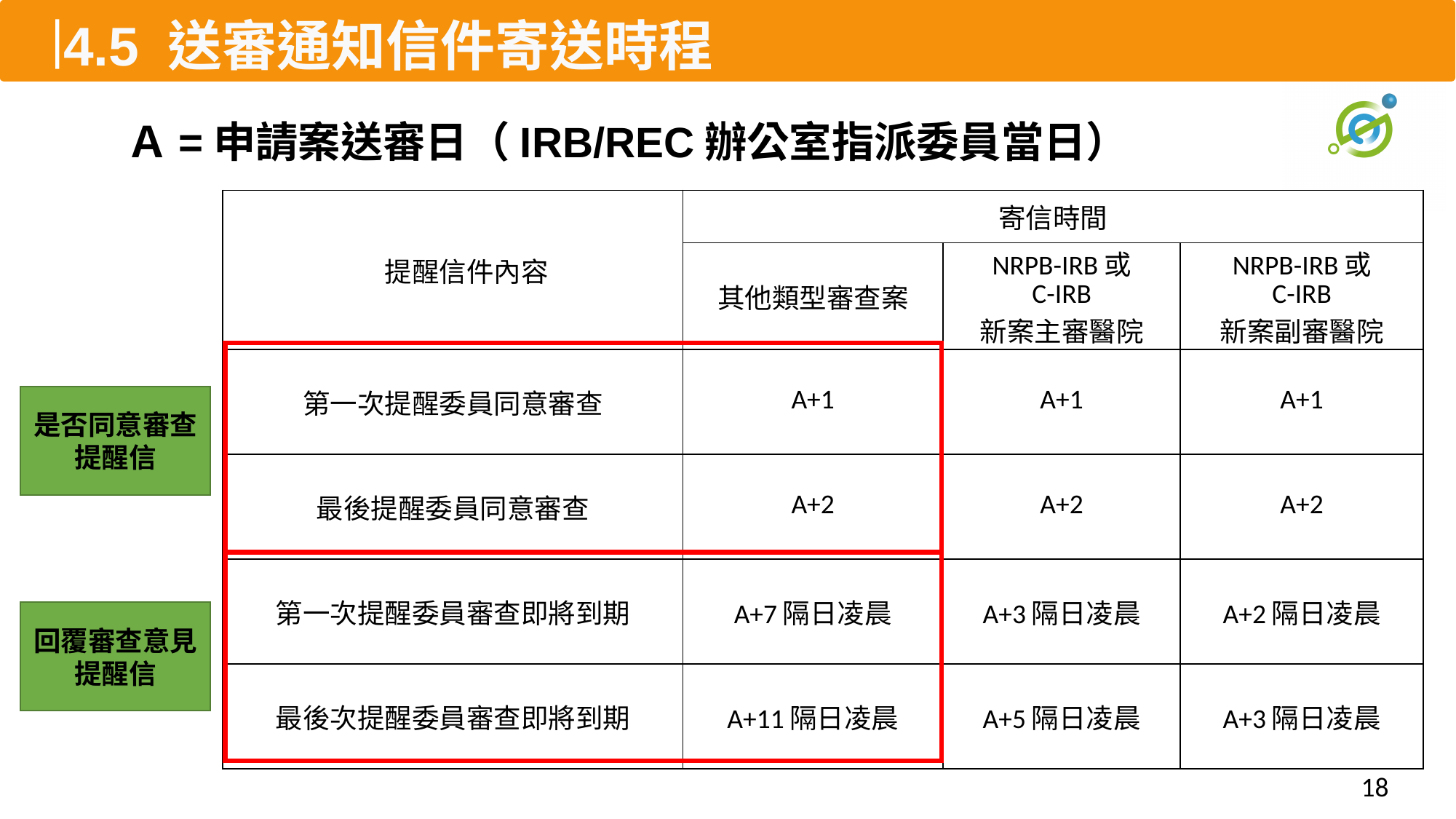

# 4.5 送審通知信件寄送時程
Ａ=申請案送審日（IRB/REC辦公室指派委員當日）
| 提醒信件內容 | 寄信時間 |  |  |
| --- | --- | --- | --- |
|  | 其他類型審查案 | NRPB-IRB或 C-IRB 新案主審醫院 | NRPB-IRB或 C-IRB 新案副審醫院 |
| 第一次提醒委員同意審查 | A+1 | A+1 | A+1 |
| 最後提醒委員同意審查 | A+2 | A+2 | A+2 |
| 第一次提醒委員審查即將到期 | A+7隔日凌晨 | A+3隔日凌晨 | A+2隔日凌晨 |
| 最後次提醒委員審查即將到期 | A+11隔日凌晨 | A+5隔日凌晨 | A+3隔日凌晨 |

是否同意審查
提醒信

回覆審查意見提醒信